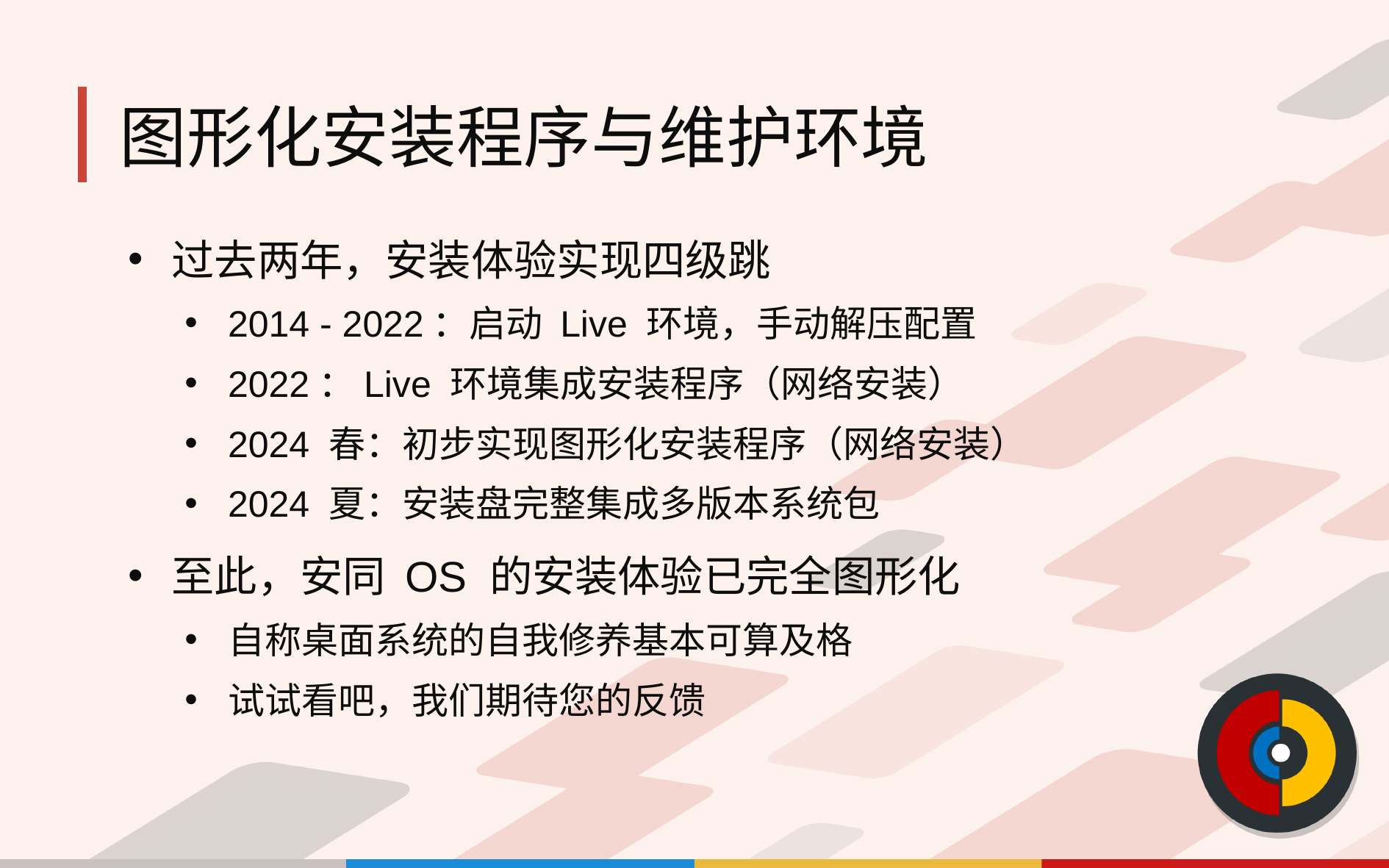

# 图形化安装程序与维护环境
过去两年，安装体验实现四级跳
2014 - 2022：启动 Live 环境，手动解压配置
2022：Live 环境集成安装程序（网络安装）
2024 春：初步实现图形化安装程序（网络安装）
2024 夏：安装盘完整集成多版本系统包
至此，安同 OS 的安装体验已完全图形化
自称桌面系统的自我修养基本可算及格
试试看吧，我们期待您的反馈